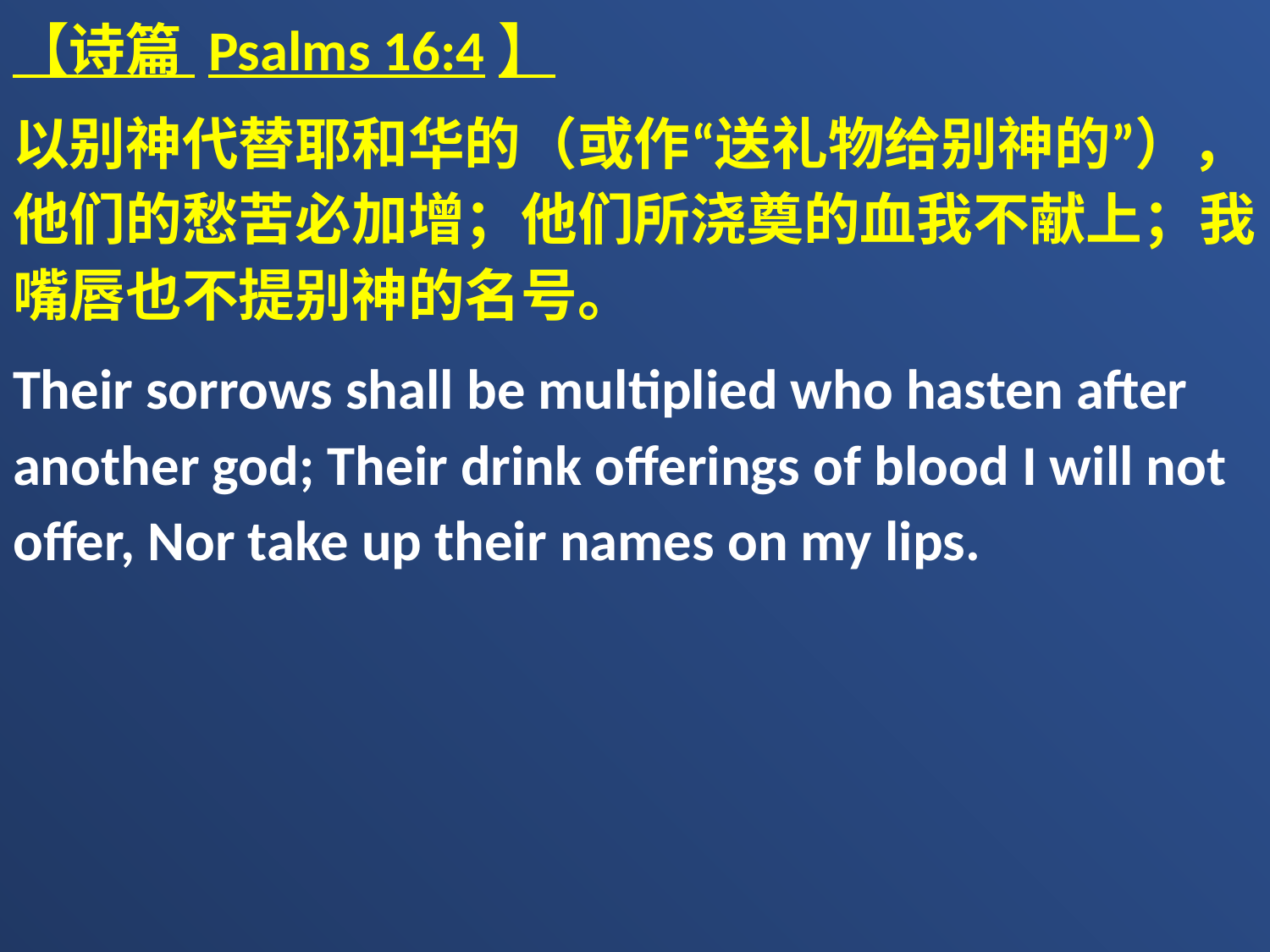

【诗篇 Psalms 16:4】
以别神代替耶和华的（或作“送礼物给别神的”），他们的愁苦必加增；他们所浇奠的血我不献上；我嘴唇也不提别神的名号。
Their sorrows shall be multiplied who hasten after another god; Their drink offerings of blood I will not offer, Nor take up their names on my lips.